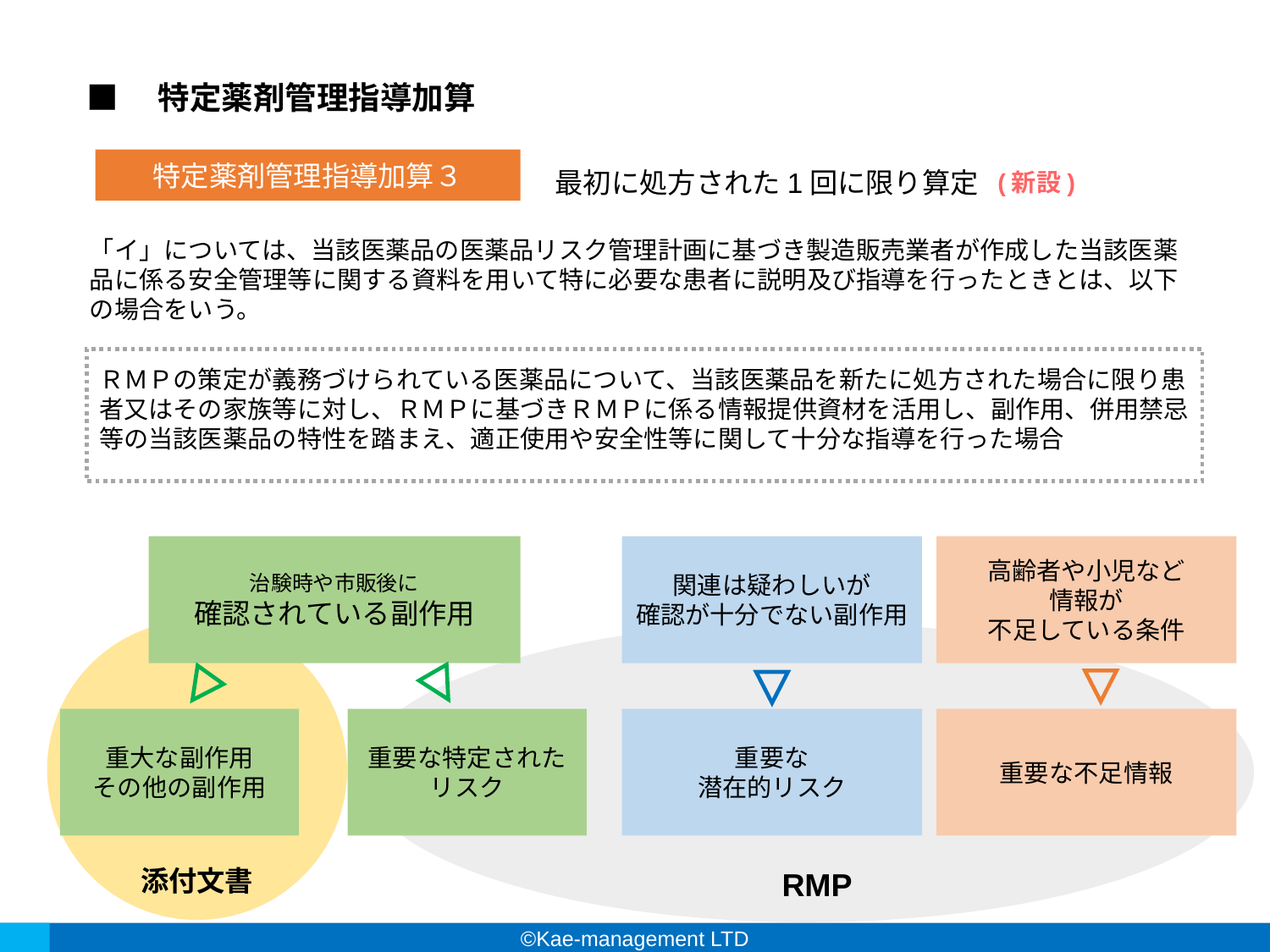

■　特定薬剤管理指導加算
特定薬剤管理指導加算３
最初に処方された1回に限り算定
(新設)
「イ」については、当該医薬品の医薬品リスク管理計画に基づき製造販売業者が作成した当該医薬品に係る安全管理等に関する資料を用いて特に必要な患者に説明及び指導を行ったときとは、以下の場合をいう。

ＲＭＰの策定が義務づけられている医薬品について、当該医薬品を新たに処方された場合に限り患者又はその家族等に対し、ＲＭＰに基づきＲＭＰに係る情報提供資材を活用し、副作用、併用禁忌等の当該医薬品の特性を踏まえ、適正使用や安全性等に関して十分な指導を行った場合
治験時や市販後に
確認されている副作用
関連は疑わしいが
確認が十分でない副作用
高齢者や小児など
情報が
不足している条件

重大な副作用
その他の副作用
重要な特定された
リスク
重要な
潜在的リスク
重要な不足情報
添付文書
RMP